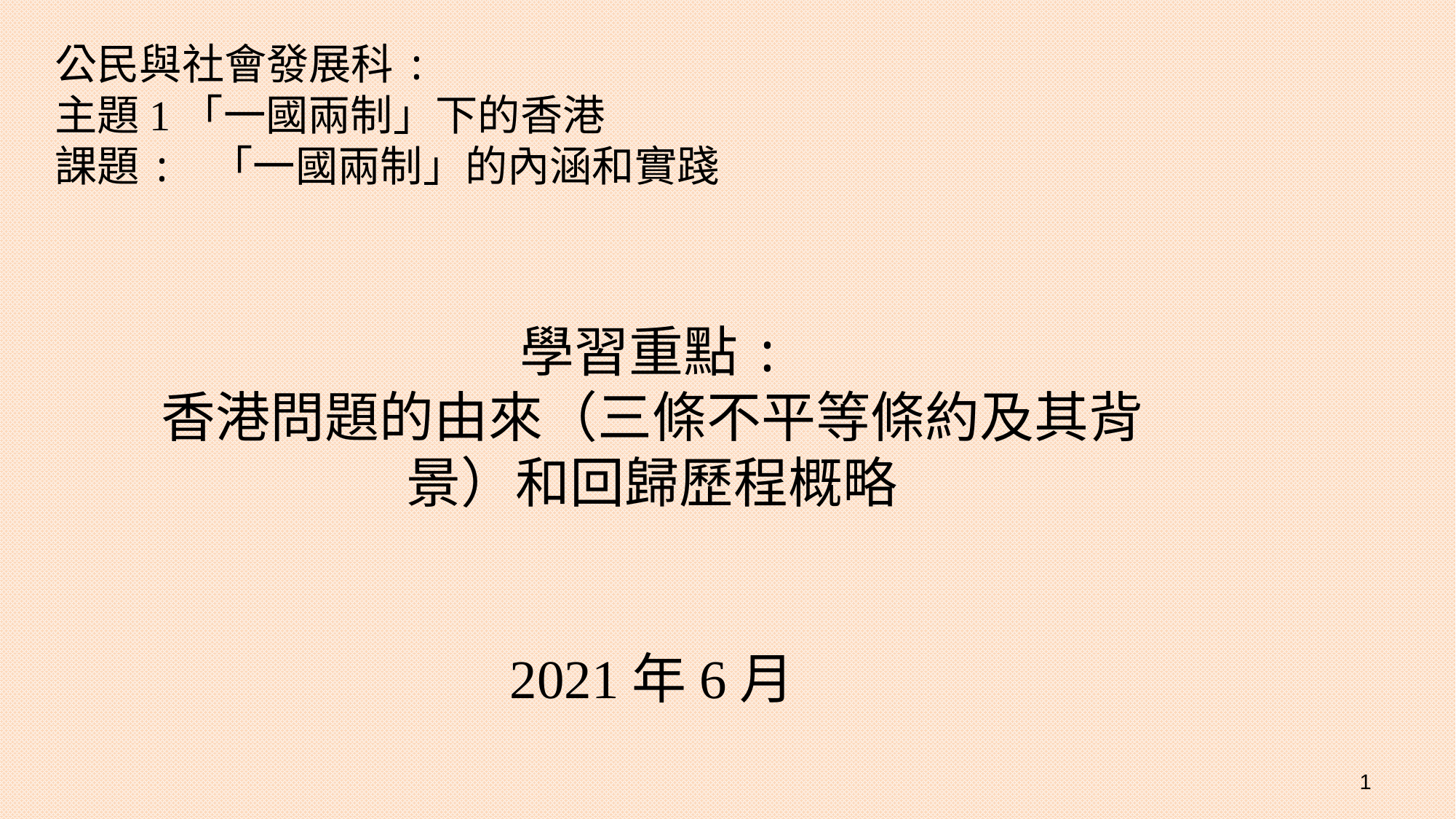

公民與社會發展科:
主題1「一國兩制」下的香港
課題: 「一國兩制」的內涵和實踐
學習重點:
香港問題的由來（三條不平等條約及其背景）和回歸歷程概略
2021年6月
1